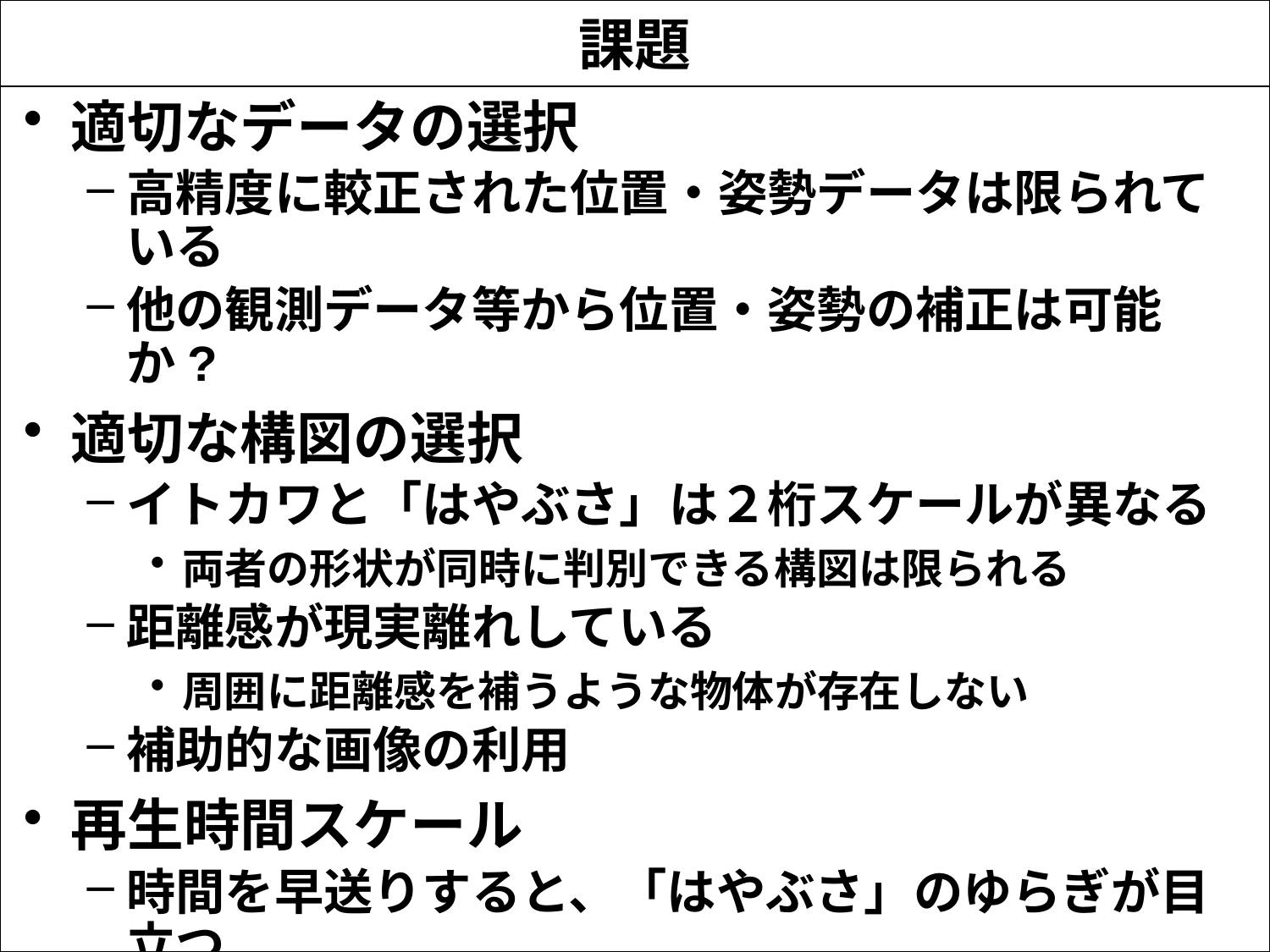

# 課題
適切なデータの選択
高精度に較正された位置・姿勢データは限られている
他の観測データ等から位置・姿勢の補正は可能か?
適切な構図の選択
イトカワと「はやぶさ」は２桁スケールが異なる
両者の形状が同時に判別できる構図は限られる
距離感が現実離れしている
周囲に距離感を補うような物体が存在しない
補助的な画像の利用
再生時間スケール
時間を早送りすると、「はやぶさ」のゆらぎが目立つ
低速だと相対位置の変化に乏しい